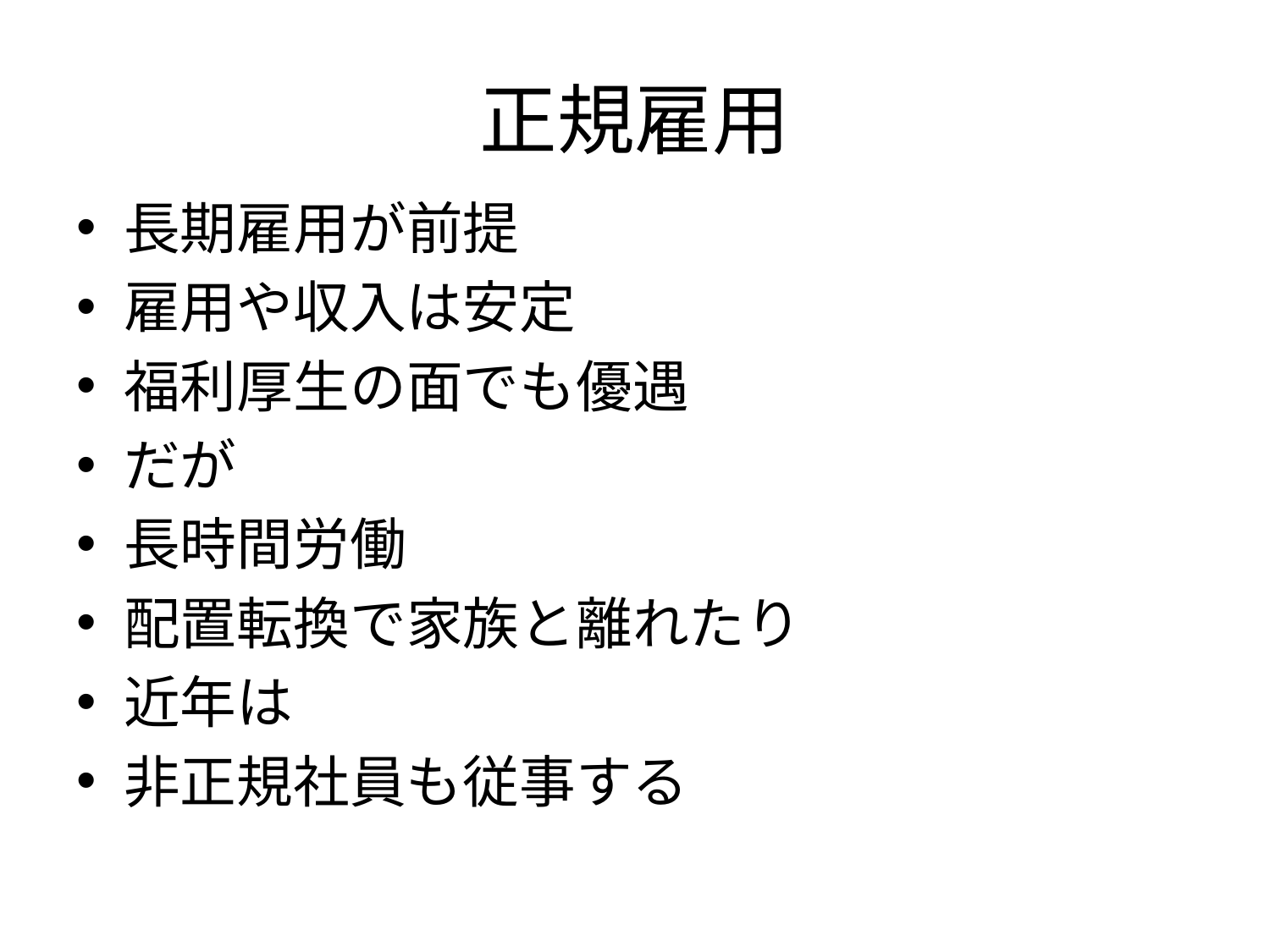

# 正規雇用
長期雇用が前提
雇用や収入は安定
福利厚生の面でも優遇
だが
長時間労働
配置転換で家族と離れたり
近年は
非正規社員も従事する